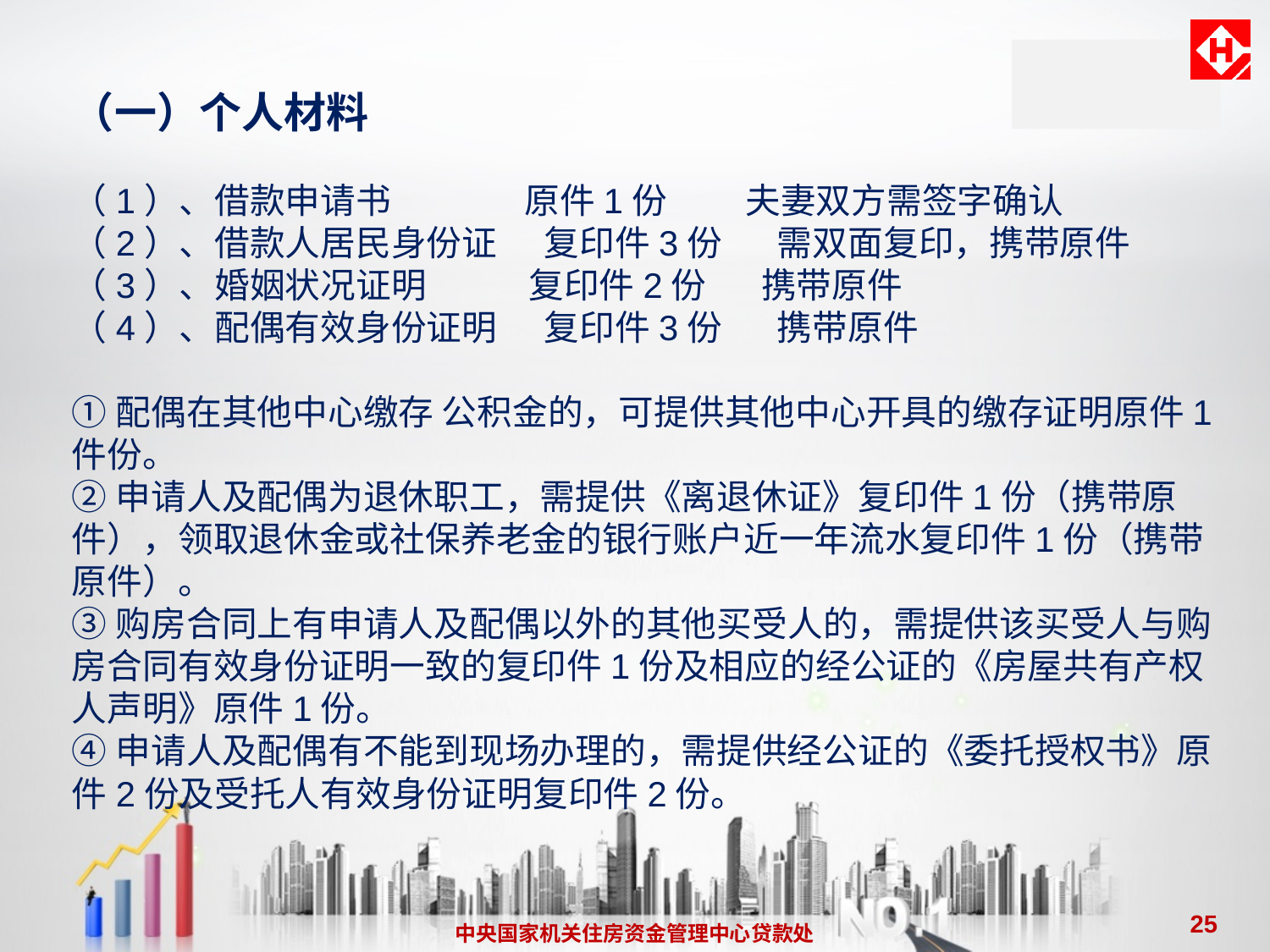

（一）个人材料

（1）、借款申请书                 原件1份          夫妻双方需签字确认
（2）、借款人居民身份证      复印件3份       需双面复印，携带原件
（3）、婚姻状况证明             复印件2份       携带原件
（4）、配偶有效身份证明      复印件3份       携带原件

①配偶在其他中心缴存 公积金的，可提供其他中心开具的缴存证明原件1件份。
②申请人及配偶为退休职工，需提供《离退休证》复印件1份（携带原件），领取退休金或社保养老金的银行账户近一年流水复印件1份（携带原件）。
③购房合同上有申请人及配偶以外的其他买受人的，需提供该买受人与购房合同有效身份证明一致的复印件1份及相应的经公证的《房屋共有产权人声明》原件1份。
④申请人及配偶有不能到现场办理的，需提供经公证的《委托授权书》原件2份及受托人有效身份证明复印件2份。
25
中央国家机关住房资金管理中心贷款处